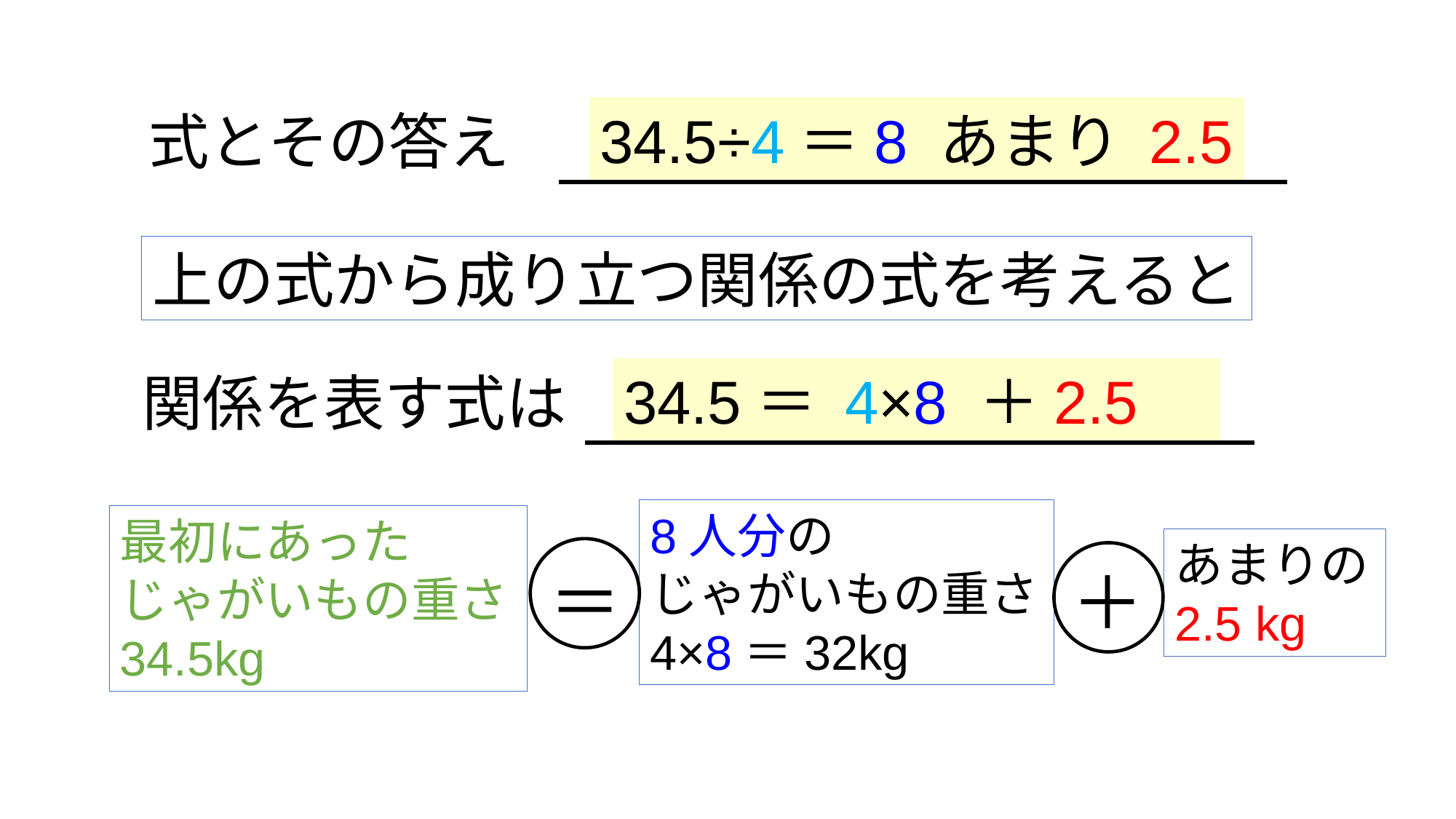

34.5÷4＝8 あまり 2.5
式とその答え
上の式から成り立つ関係の式を考えると
34.5＝ 4×8 ＋2.5
関係を表す式は
8人分の
じゃがいもの重さ
4×8＝32kg
最初にあった
じゃがいもの重さ
34.5kg
あまりの
2.5 kg

＋
＝